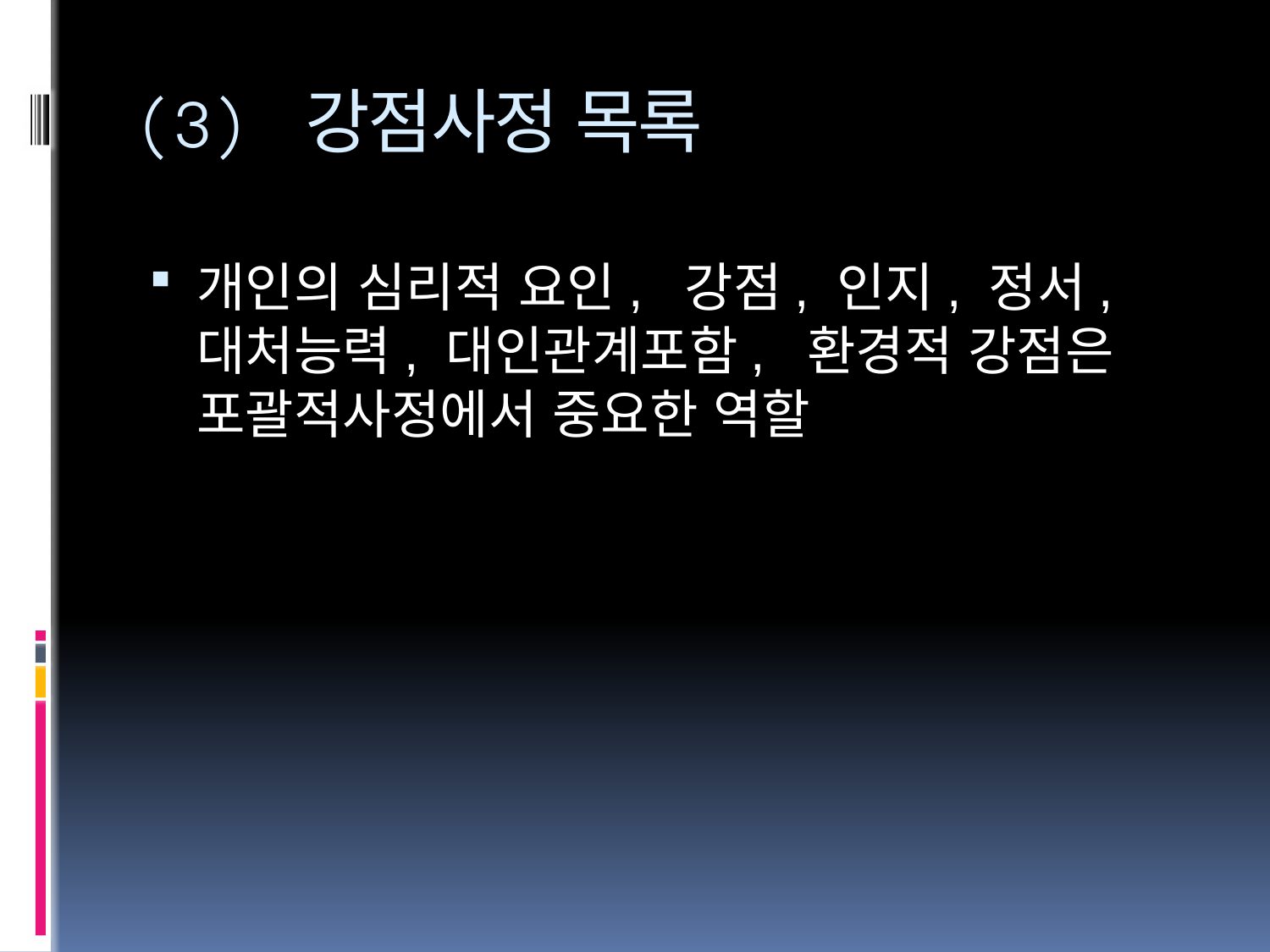

# (3) 강점사정 목록
개인의 심리적 요인,  강점, 인지, 정서,  대처능력, 대인관계포함,  환경적 강점은 포괄적사정에서 중요한 역할